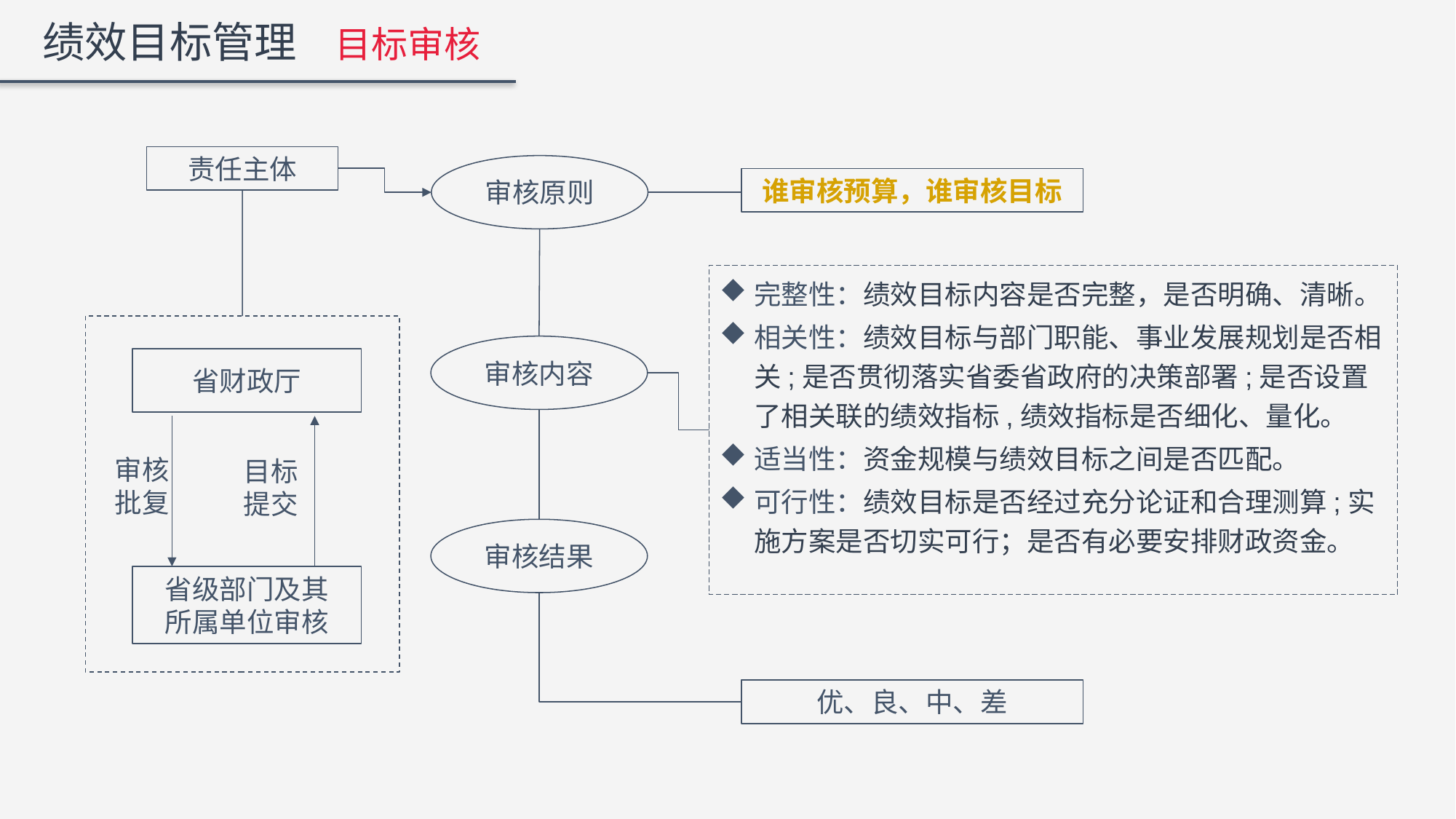

绩效目标管理    目标审核

责任主体
审核原则
谁审核预算，谁审核目标
完整性：绩效目标内容是否完整，是否明确、清晰。
相关性：绩效目标与部门职能、事业发展规划是否相关;是否贯彻落实省委省政府的决策部署;是否设置了相关联的绩效指标,绩效指标是否细化、量化。
适当性：资金规模与绩效目标之间是否匹配。
可行性：绩效目标是否经过充分论证和合理测算;实施方案是否切实可行；是否有必要安排财政资金。

省财政厅
审核
批复
目标
提交
省级部门及其
所属单位审核
审核内容
审核结果
优、良、中、差